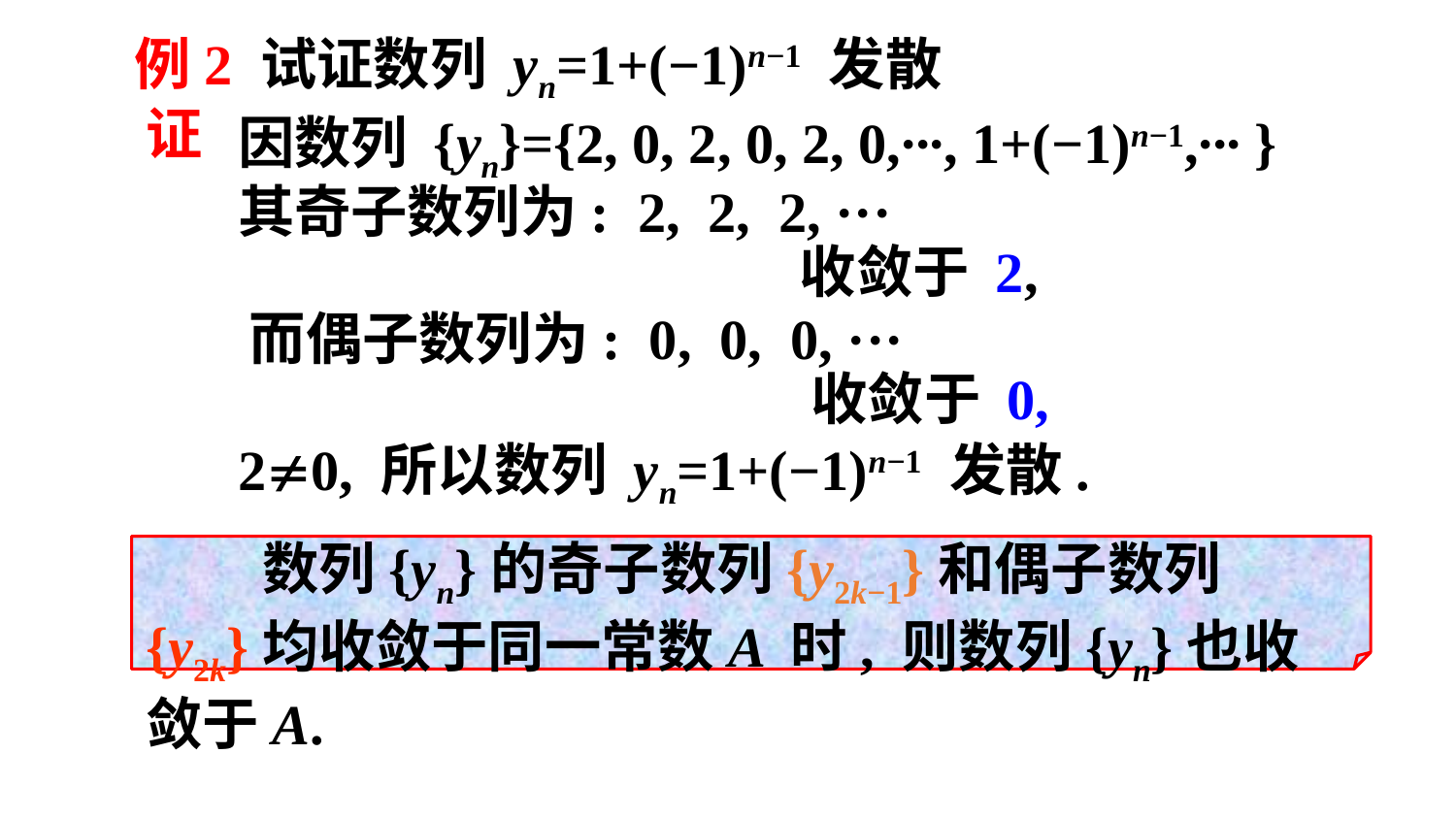

例2 试证数列 yn=1+(−1)n−1 发散
证
因数列 {yn}={2, 0, 2, 0, 2, 0,···, 1+(−1)n−1,··· }
其奇子数列为:  2,  2,  2, ···
收敛于 2,
而偶子数列为:  0,  0,  0, ···
收敛于 0,
2≠0, 所以数列 yn=1+(−1)n−1 发散.
        数列{yn}的奇子数列{y2k−1}和偶子数列{y2k}均收敛于同一常数A 时, 则数列{yn}也收敛于A.